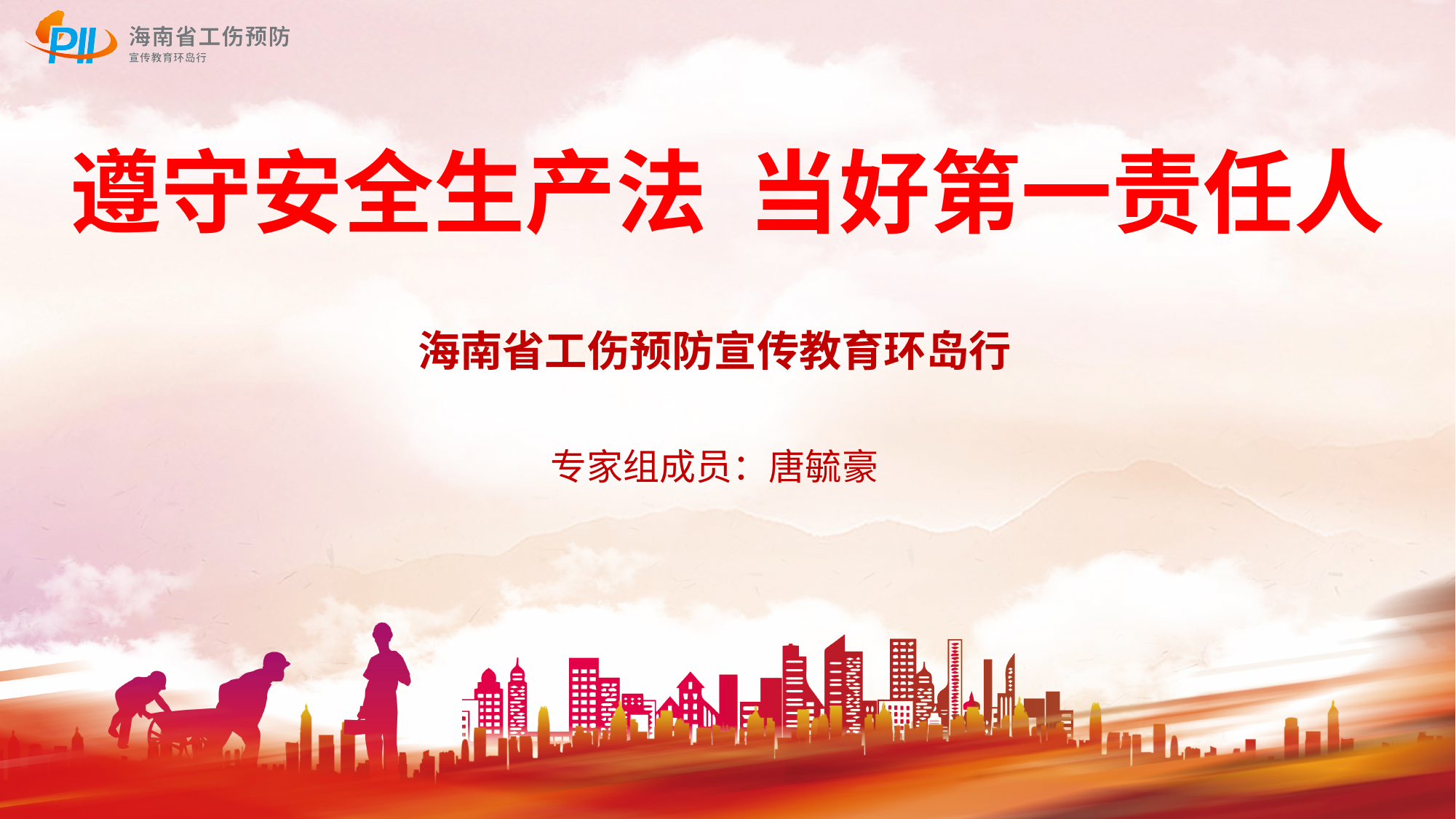

遵守安全生产法  当好第一责任人
海南省工伤预防宣传教育环岛行
专家组成员：唐毓豪